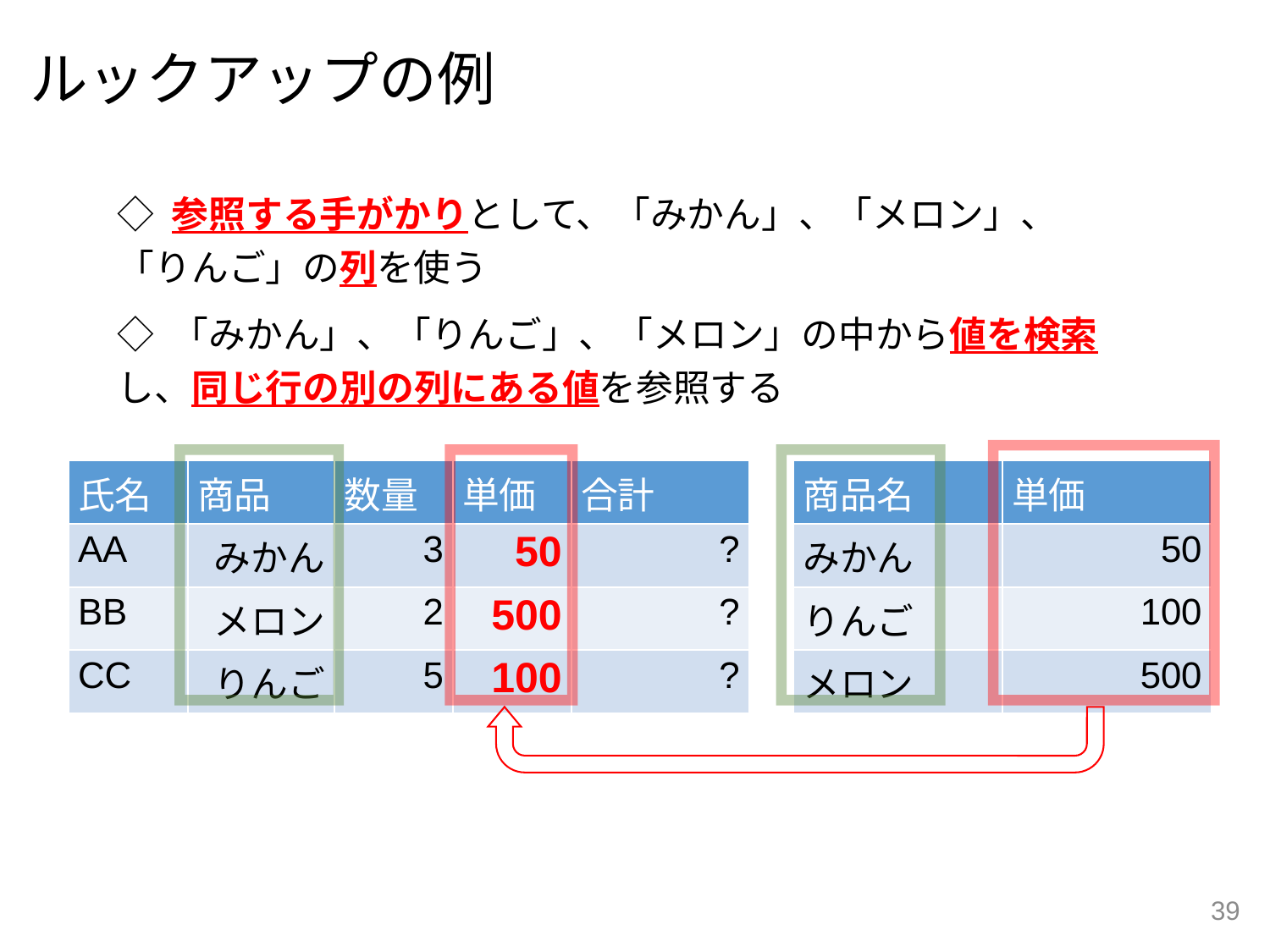

# ルックアップの例
◇ 参照する手がかりとして、「みかん」、「メロン」、「りんご」の列を使う
◇ 「みかん」、「りんご」、「メロン」の中から値を検索し、同じ行の別の列にある値を参照する

| 氏名 | 商品 | 数量 | 単価 | 合計 |
| --- | --- | --- | --- | --- |
| AA | みかん | 3 | 50 | ? |
| BB | メロン | 2 | 500 | ? |
| CC | りんご | 5 | 100 | ? |
| 商品名 | 単価 |
| --- | --- |
| みかん | 50 |
| りんご | 100 |
| メロン | 500 |

39